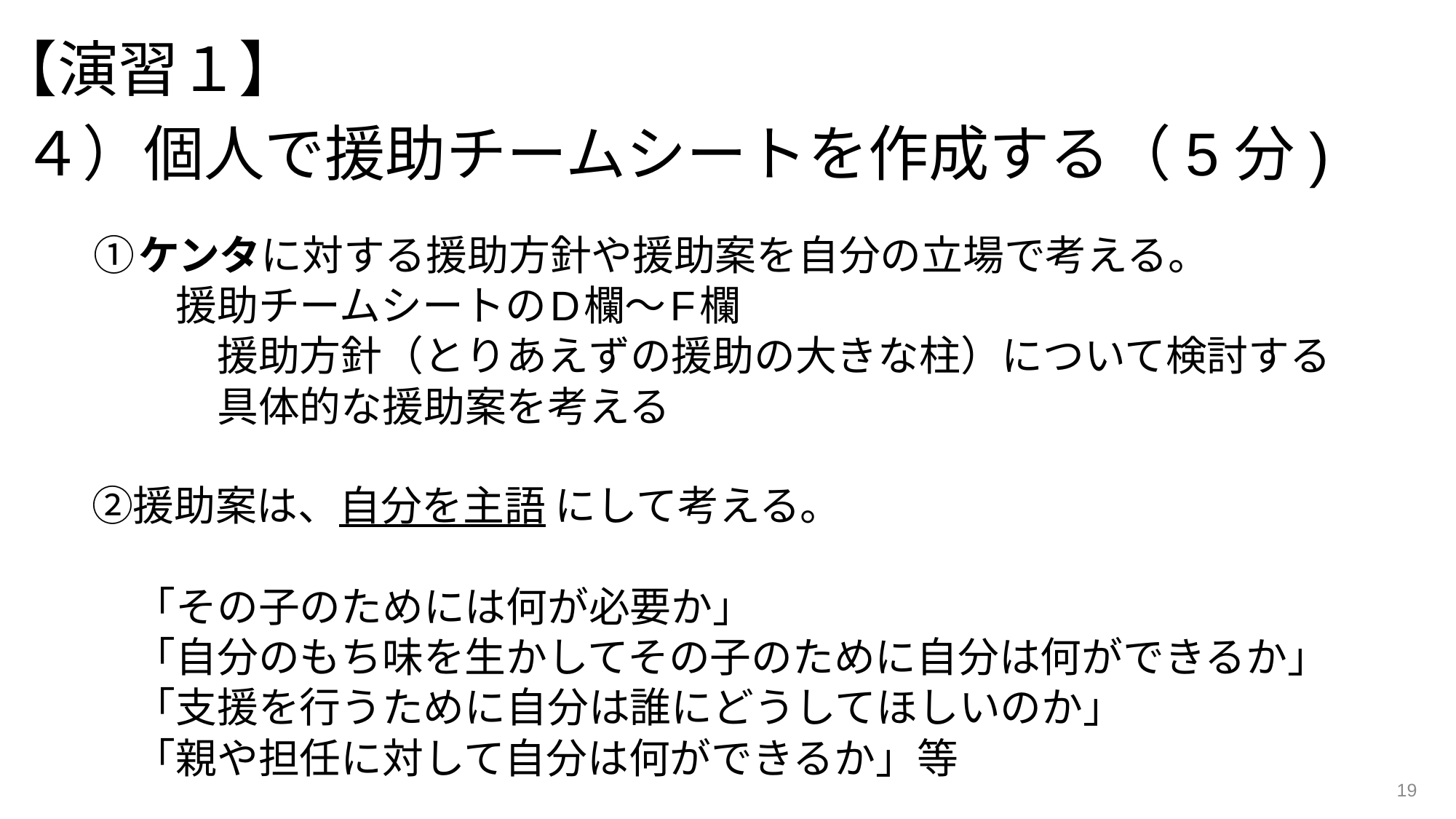

【演習１】
４）個人で援助チームシートを作成する（5分)

①ケンタに対する援助方針や援助案を自分の立場で考える。
　　援助チームシートのD欄～F欄
　　　援助方針（とりあえずの援助の大きな柱）について検討する
　　　具体的な援助案を考える

　②援助案は、自分を主語 にして考える。

　　「その子のためには何が必要か」
　　「自分のもち味を生かしてその子のために自分は何ができるか」
　　「支援を行うために自分は誰にどうしてほしいのか」
　　「親や担任に対して自分は何ができるか」等
19